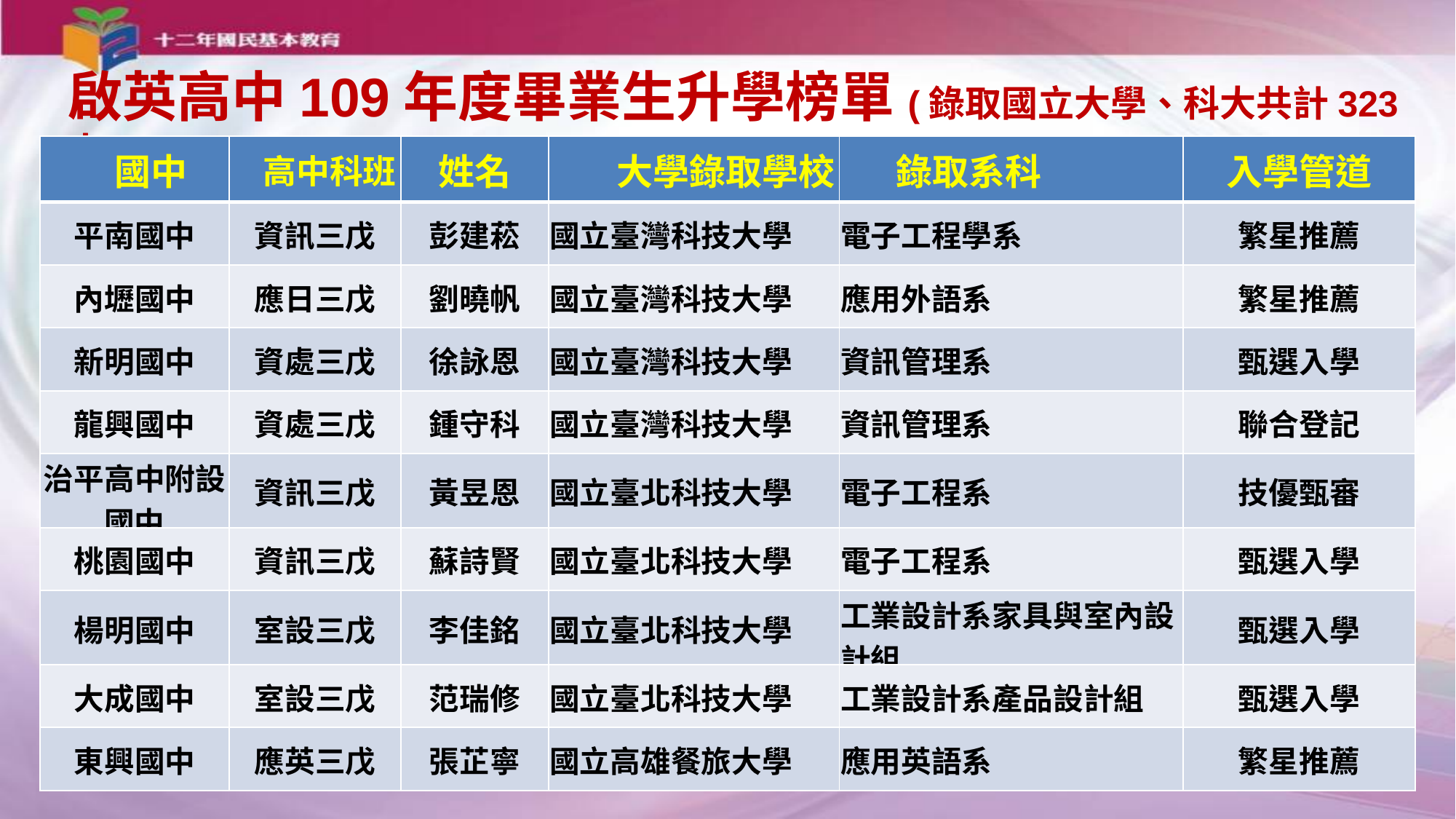

啟英高中109年度畢業生升學榜單(錄取國立大學、科大共計323人)
| 國中 | 高中科班 | 姓名 | 大學錄取學校 | 錄取系科 | 入學管道 |
| --- | --- | --- | --- | --- | --- |
| 平南國中 | 資訊三戊 | 彭建菘 | 國立臺灣科技大學 | 電子工程學系 | 繁星推薦 |
| 內壢國中 | 應日三戊 | 劉曉帆 | 國立臺灣科技大學 | 應用外語系 | 繁星推薦 |
| 新明國中 | 資處三戊 | 徐詠恩 | 國立臺灣科技大學 | 資訊管理系 | 甄選入學 |
| 龍興國中 | 資處三戊 | 鍾守科 | 國立臺灣科技大學 | 資訊管理系 | 聯合登記 |
| 治平高中附設國中 | 資訊三戊 | 黃昱恩 | 國立臺北科技大學 | 電子工程系 | 技優甄審 |
| 桃園國中 | 資訊三戊 | 蘇詩賢 | 國立臺北科技大學 | 電子工程系 | 甄選入學 |
| 楊明國中 | 室設三戊 | 李佳銘 | 國立臺北科技大學 | 工業設計系家具與室內設計組 | 甄選入學 |
| 大成國中 | 室設三戊 | 范瑞修 | 國立臺北科技大學 | 工業設計系產品設計組 | 甄選入學 |
| 東興國中 | 應英三戊 | 張芷寧 | 國立高雄餐旅大學 | 應用英語系 | 繁星推薦 |